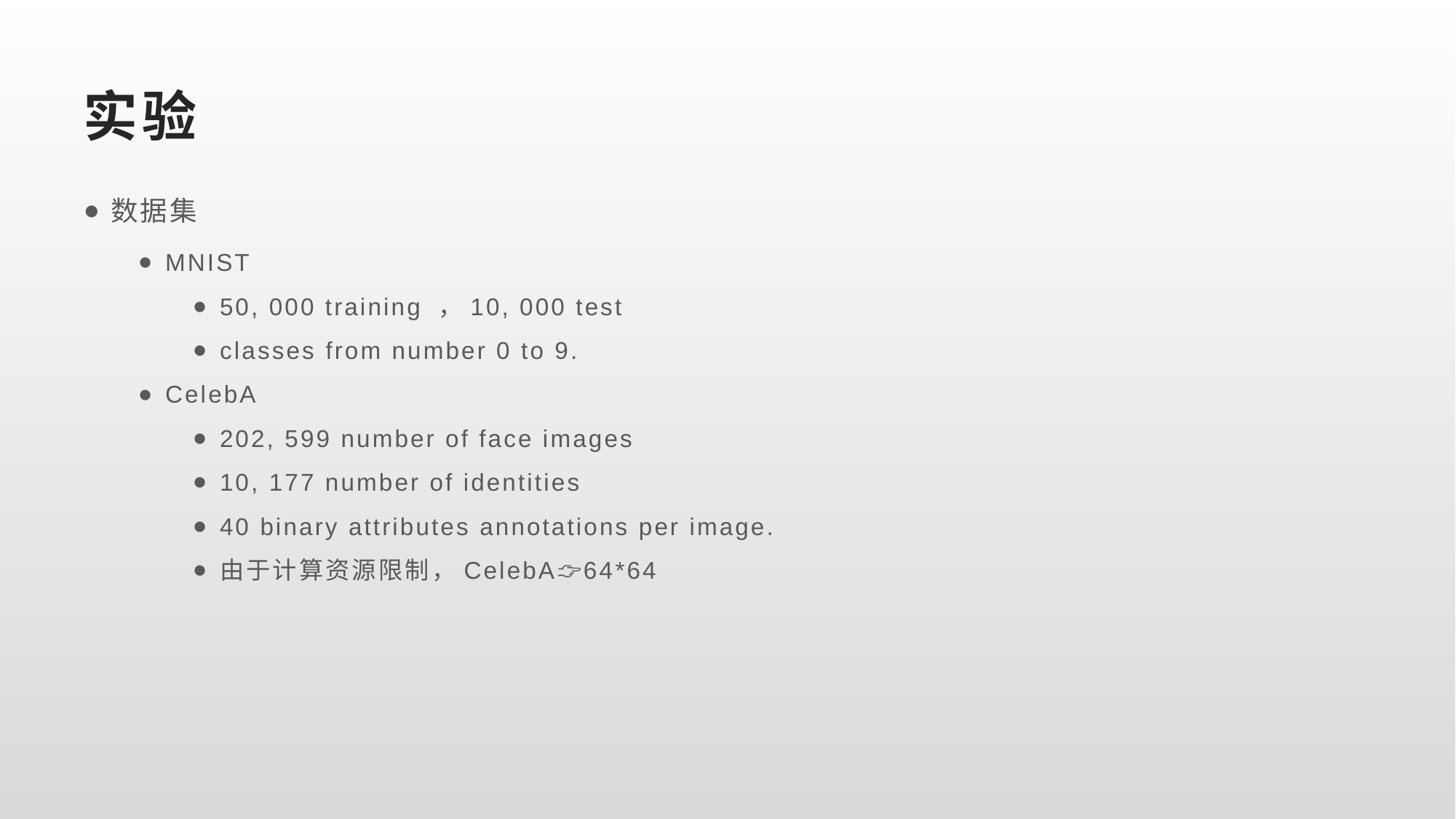

# 实验
数据集
MNIST
50, 000 training ，10, 000 test
classes from number 0 to 9.
CelebA
202, 599 number of face images
10, 177 number of identities
40 binary attributes annotations per image.
由于计算资源限制，CelebA👉64*64